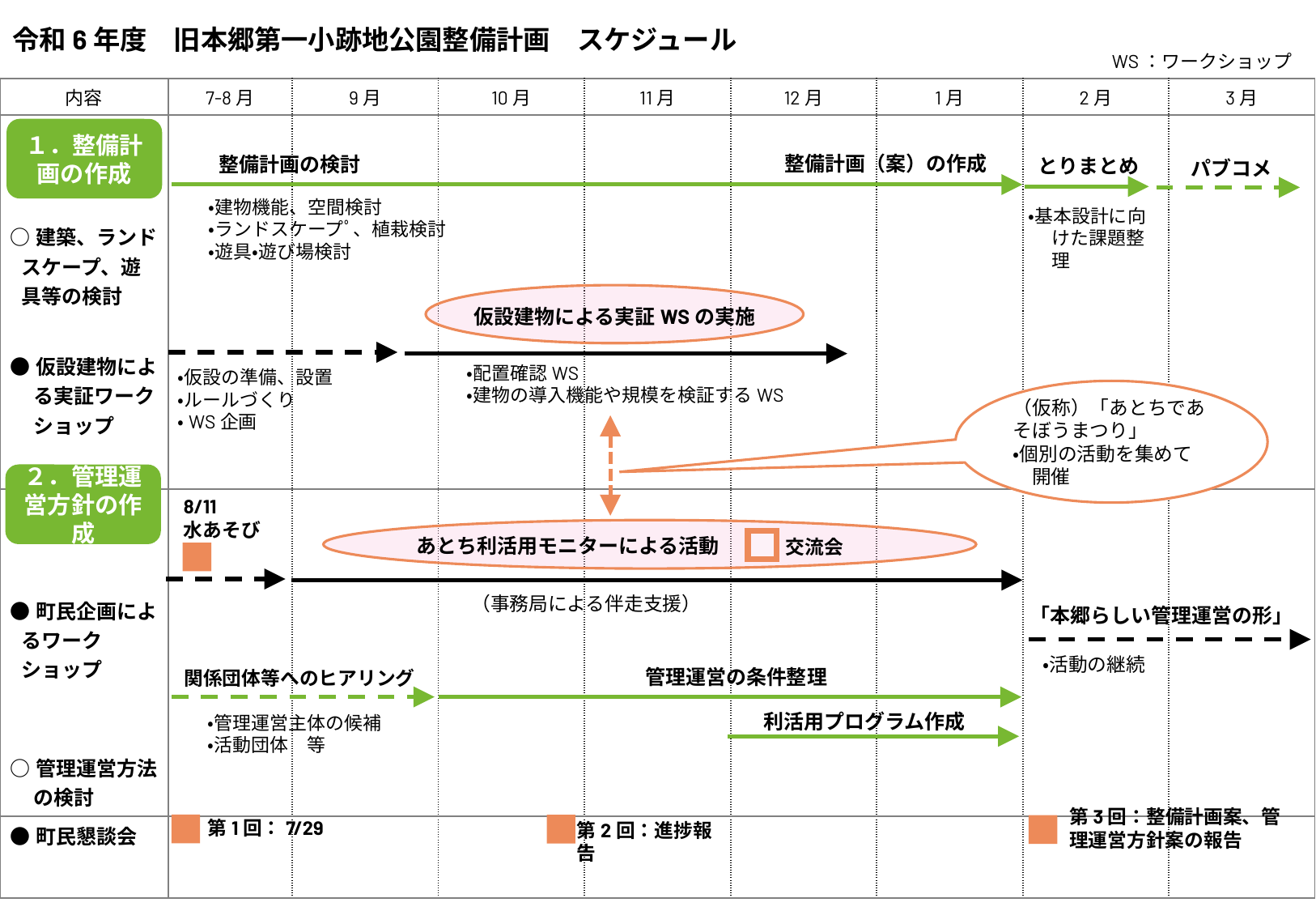

令和6年度　旧本郷第一小跡地公園整備計画　スケジュール
WS：ワークショップ
| 内容 | 7‐8月 | 9月 | 10月 | 11月 | 12月 | 1月 | 2月 | 3月 |
| --- | --- | --- | --- | --- | --- | --- | --- | --- |
| ○建築、ランドスケープ、遊具等の検討 ●仮設建物による実証ワークショップ |  |  |  |  |  |  |  |  |
| ●町民企画によるワークショップ 　 　 ○管理運営方法の検討 |  |  |  |  |  |  |  |  |
| ●町民懇談会 |  |  |  |  |  |  |  |  |
１．整備計画の作成
整備計画（案）の作成
整備計画の検討
とりまとめ
パブコメ
・建物機能、空間検討
・ランドスケープﾟ、植栽検討
・遊具・遊び場検討
・基本設計に向けた課題整理

仮設建物による実証WSの実施
・配置確認WS
・建物の導入機能や規模を検証するWS
・仮設の準備、設置
・ルールづくり
・WS企画
（仮称）「あとちであそぼうまつり」
・個別の活動を集めて開催
２．管理運営方針の作成
8/11
水あそび

あとち利活用モニターによる活動
交流会

（事務局による伴走支援）
「本郷らしい管理運営の形」
・活動の継続
管理運営の条件整理
関係団体等へのヒアリング
利活用プログラム作成
・管理運営主体の候補
・活動団体　等
第3回：整備計画案、管理運営方針案の報告
第1回：7/29
第2回：進捗報告